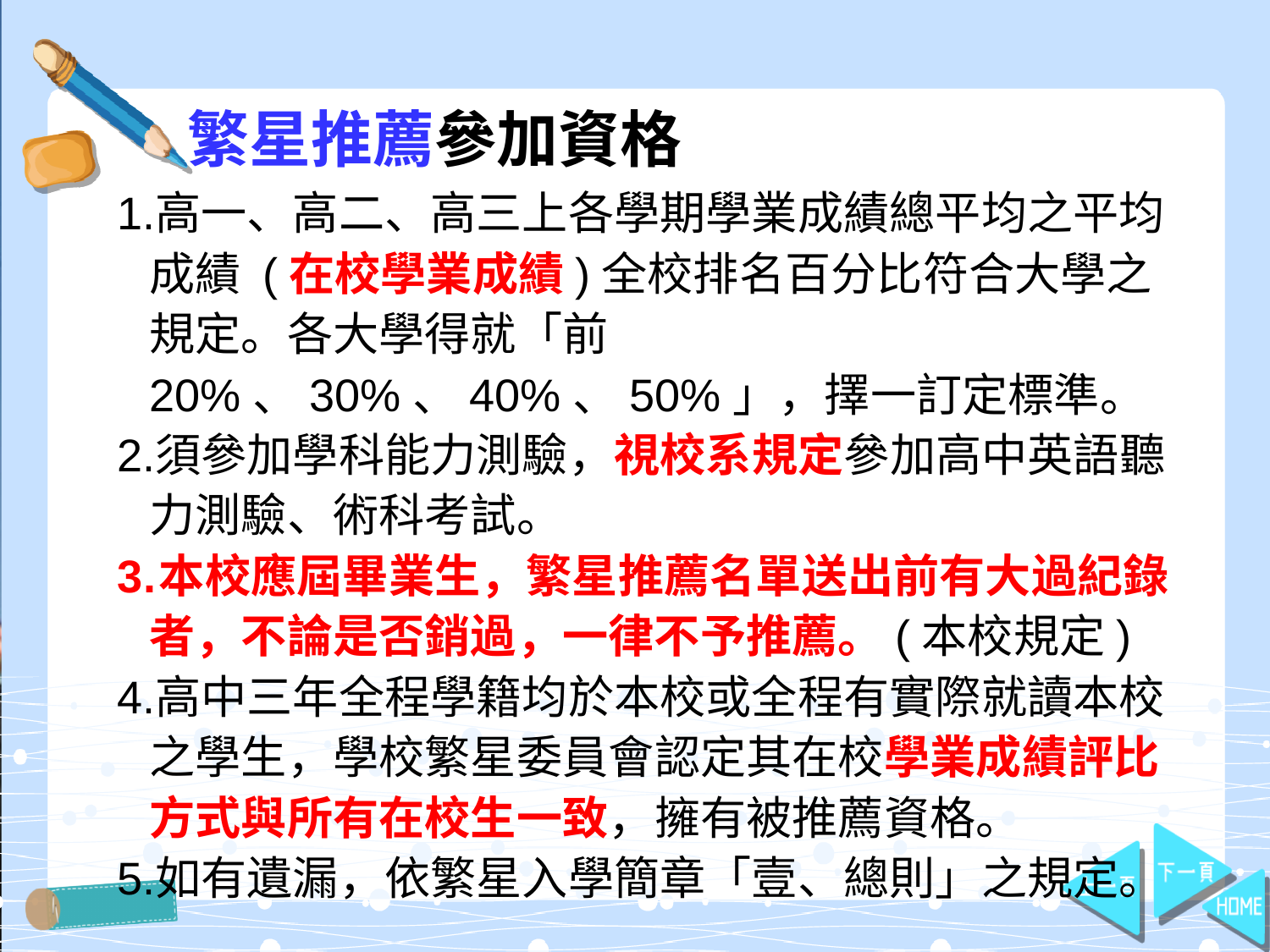

# 繁星推薦參加資格
高一、高二、高三上各學期學業成績總平均之平均成績 (在校學業成績)全校排名百分比符合大學之規定。各大學得就「前20%、30%、40%、50%」，擇一訂定標準。
須參加學科能力測驗，視校系規定參加高中英語聽力測驗、術科考試。
本校應屆畢業生，繁星推薦名單送出前有大過紀錄者，不論是否銷過，一律不予推薦。(本校規定)
高中三年全程學籍均於本校或全程有實際就讀本校之學生，學校繁星委員會認定其在校學業成績評比方式與所有在校生一致，擁有被推薦資格。
如有遺漏，依繁星入學簡章「壹、總則」之規定。